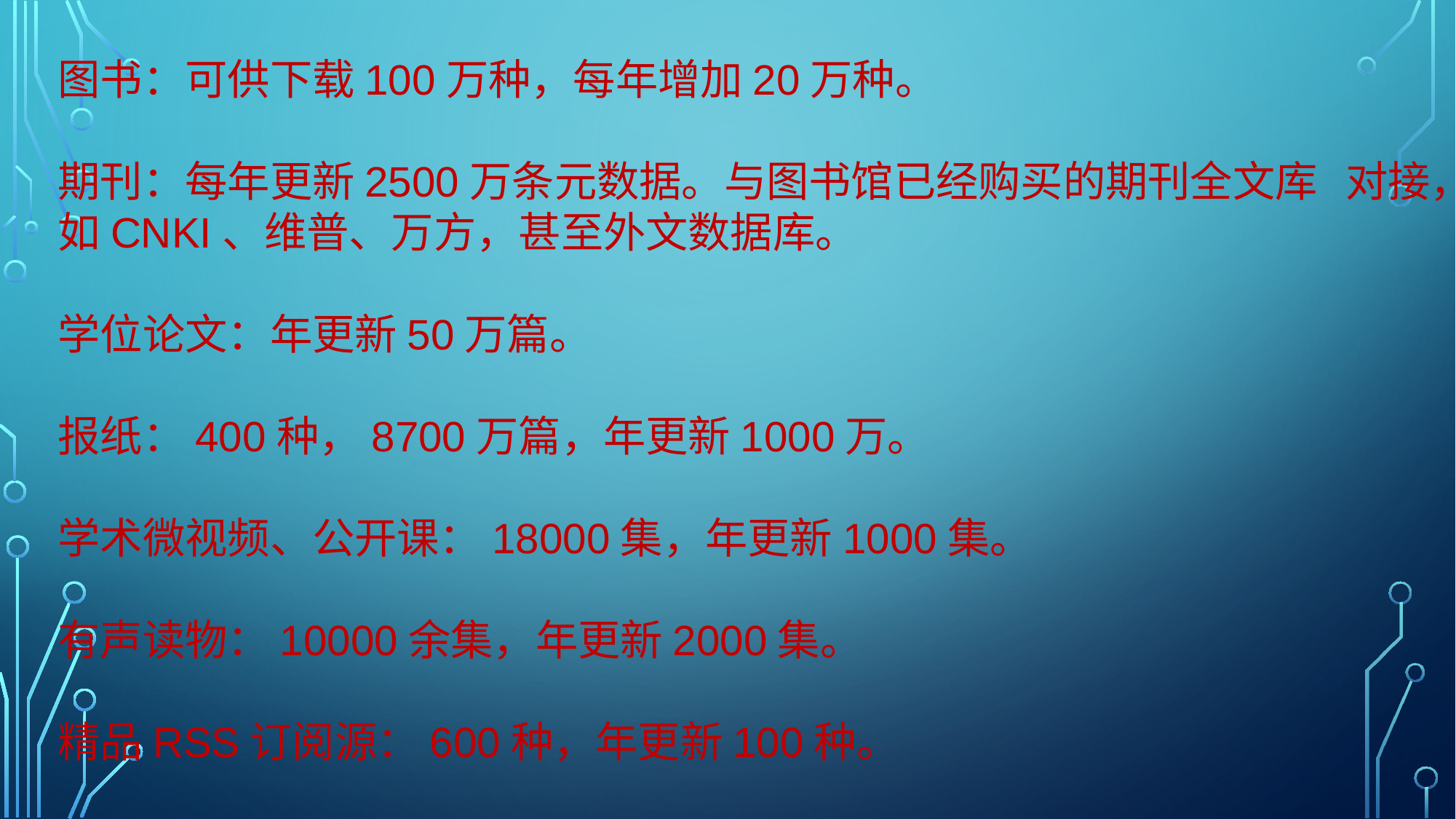

图书：可供下载100万种，每年增加20万种。

期刊：每年更新2500万条元数据。与图书馆已经购买的期刊全文库   对接，如CNKI、维普、万方，甚至外文数据库。

学位论文：年更新50万篇。

报纸：400种，8700万篇，年更新1000万。

学术微视频、公开课：18000集，年更新1000集。

有声读物：10000余集，年更新2000集。

精品RSS订阅源：600种，年更新100种。